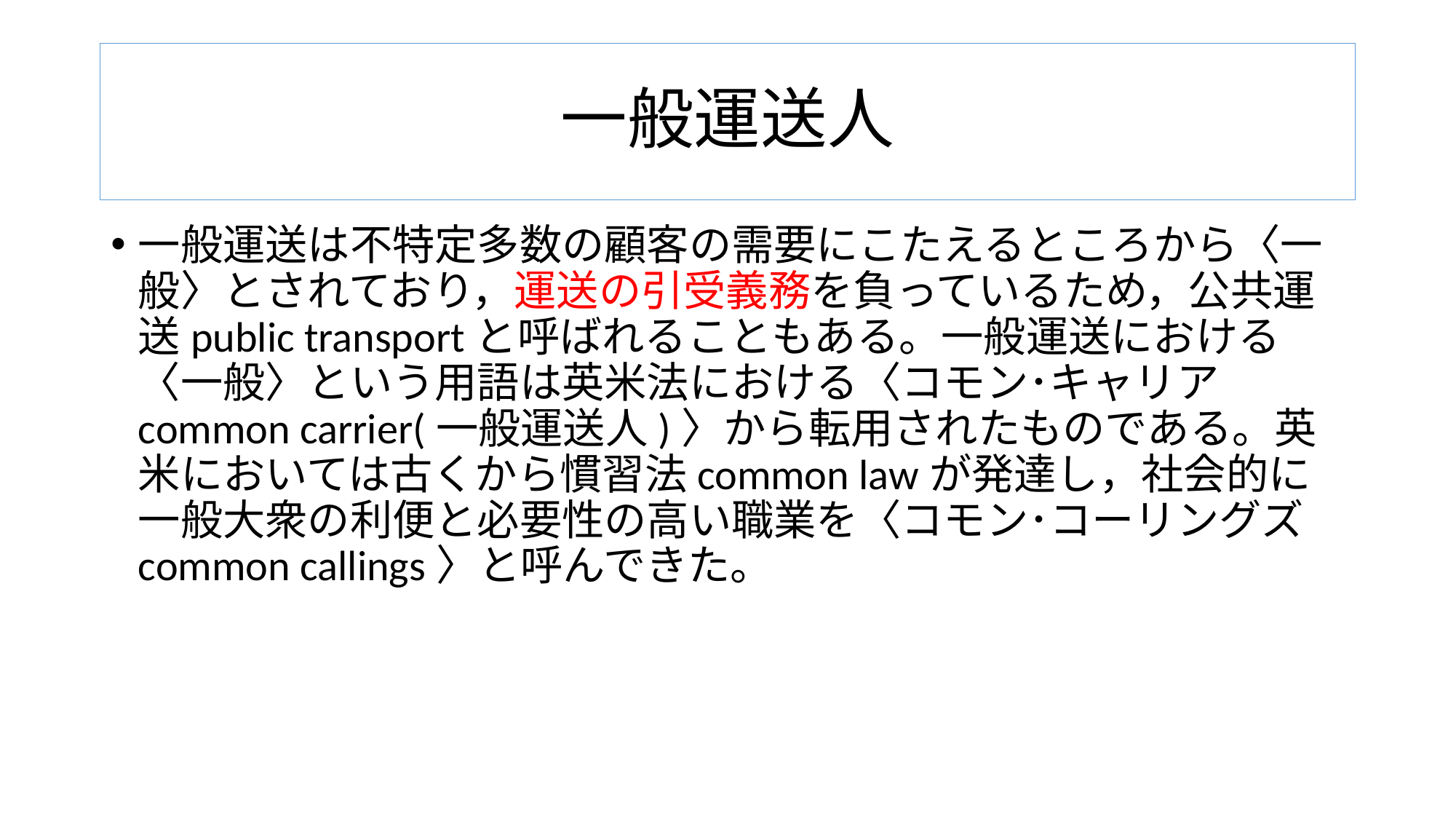

# 一般運送人
一般運送は不特定多数の顧客の需要にこたえるところから〈一般〉とされており，運送の引受義務を負っているため，公共運送public transportと呼ばれることもある。一般運送における〈一般〉という用語は英米法における〈コモン･キャリアcommon carrier(一般運送人)〉から転用されたものである。英米においては古くから慣習法common lawが発達し，社会的に一般大衆の利便と必要性の高い職業を〈コモン･コーリングズcommon callings〉と呼んできた。